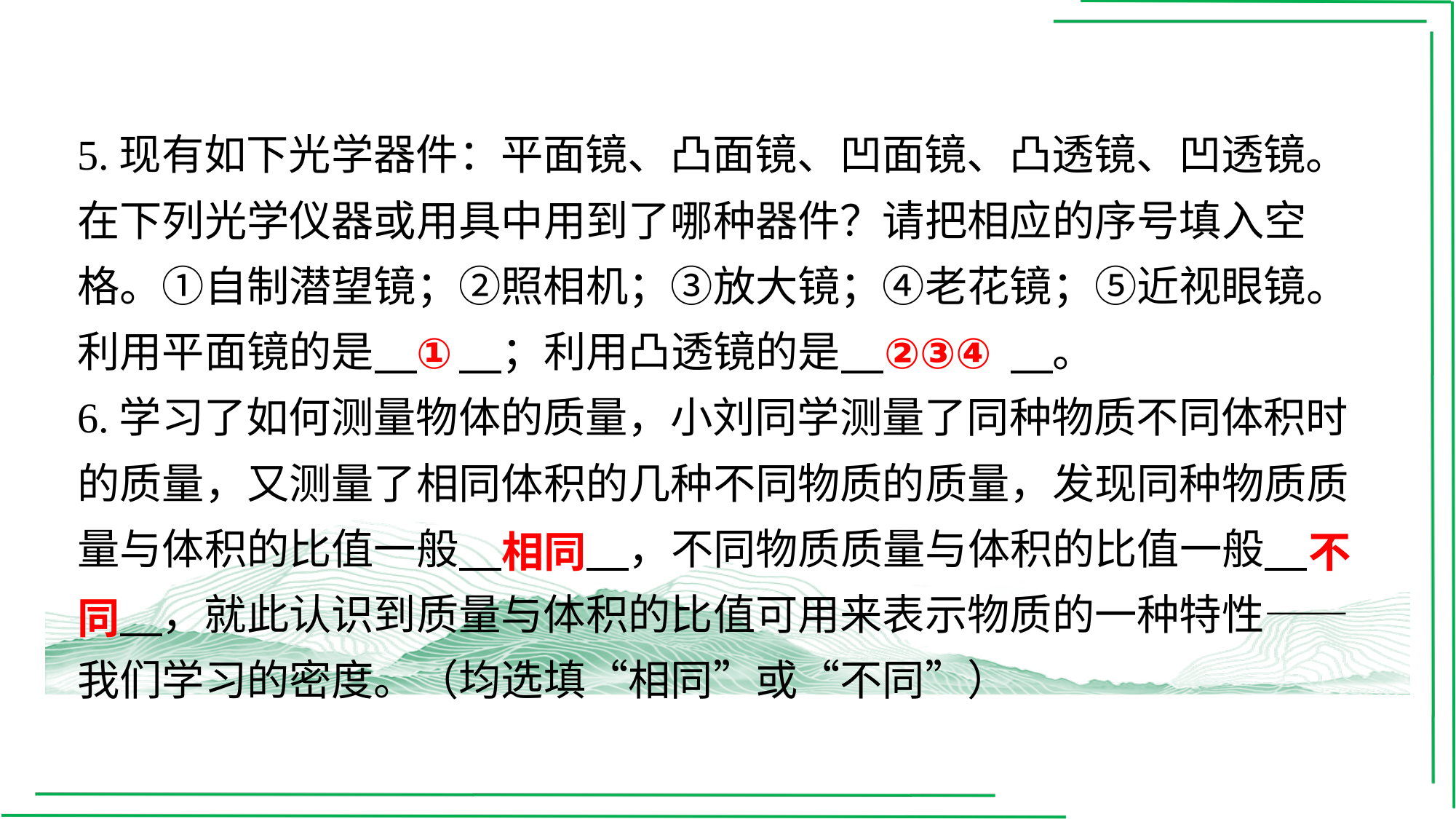

5.现有如下光学器件：平面镜、凸面镜、凹面镜、凸透镜、凹透镜。在下列光学仪器或用具中用到了哪种器件？请把相应的序号填入空格。①自制潜望镜；②照相机；③放大镜；④老花镜；⑤近视眼镜。利用平面镜的是 　①　⁠；利用凸透镜的是 　②③④　⁠。
6.学习了如何测量物体的质量，小刘同学测量了同种物质不同体积时的质量，又测量了相同体积的几种不同物质的质量，发现同种物质质量与体积的比值一般 　相同　⁠，不同物质质量与体积的比值一般 　不同　⁠，就此认识到质量与体积的比值可用来表示物质的一种特性——我们学习的密度。（均选填“相同”或“不同”）
①
②③④
相同
不
同